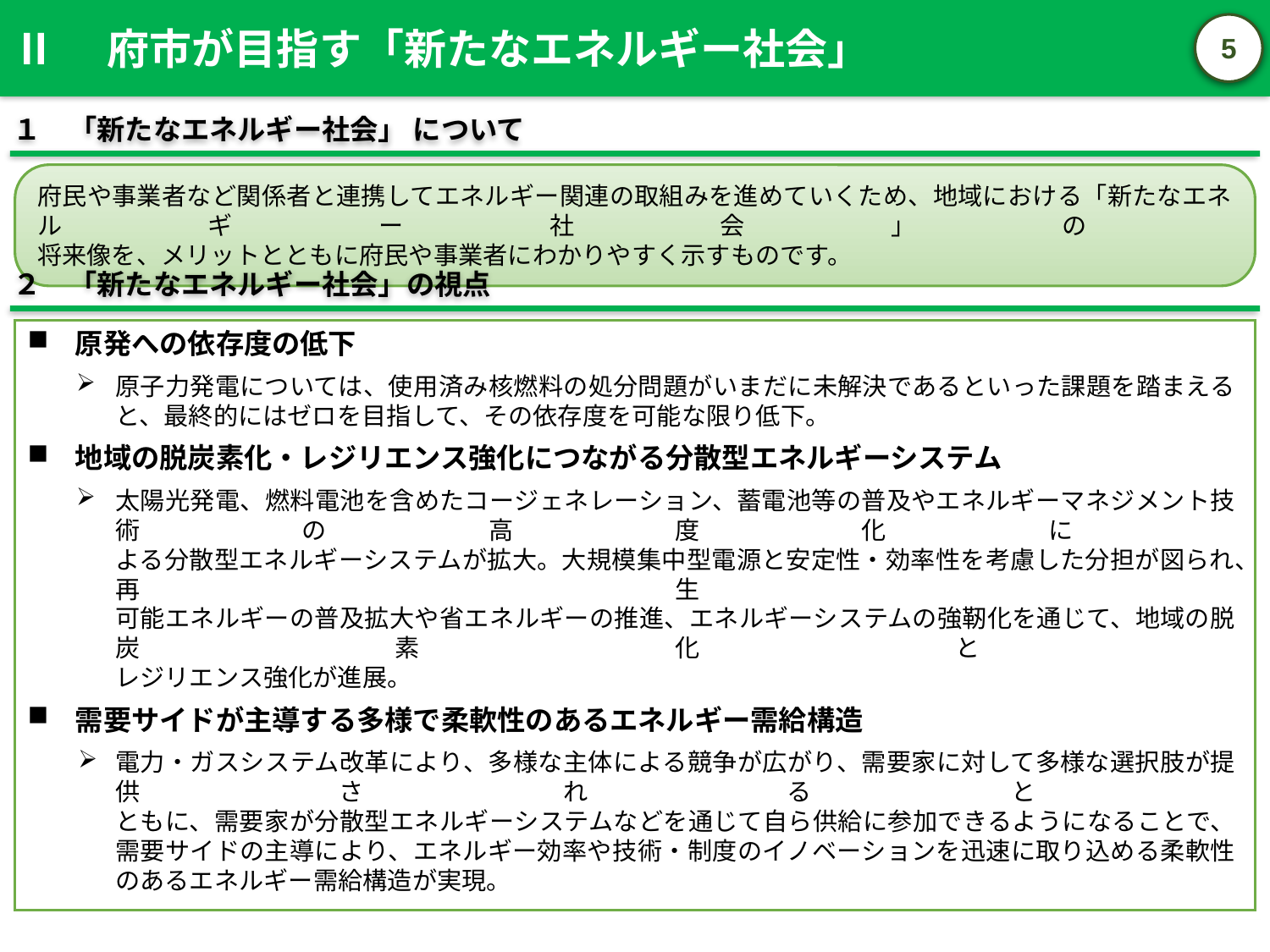

Ⅱ　府市が目指す「新たなエネルギー社会」
5
１　「新たなエネルギー社会」 について

府民や事業者など関係者と連携してエネルギー関連の取組みを進めていくため、地域における「新たなエネルギー社会」の
将来像を、メリットとともに府民や事業者にわかりやすく示すものです。
２　「新たなエネルギー社会」の視点

原発への依存度の低下
原子力発電については、使用済み核燃料の処分問題がいまだに未解決であるといった課題を踏まえると、最終的にはゼロを目指して、その依存度を可能な限り低下。
地域の脱炭素化・レジリエンス強化につながる分散型エネルギーシステム
太陽光発電、燃料電池を含めたコージェネレーション、蓄電池等の普及やエネルギーマネジメント技術の高度化に
よる分散型エネルギーシステムが拡大。大規模集中型電源と安定性・効率性を考慮した分担が図られ、再生
可能エネルギーの普及拡大や省エネルギーの推進、エネルギーシステムの強靭化を通じて、地域の脱炭素化と
レジリエンス強化が進展。
需要サイドが主導する多様で柔軟性のあるエネルギー需給構造
電力・ガスシステム改革により、多様な主体による競争が広がり、需要家に対して多様な選択肢が提供されると
ともに、需要家が分散型エネルギーシステムなどを通じて自ら供給に参加できるようになることで、需要サイドの主導により、エネルギー効率や技術・制度のイノベーションを迅速に取り込める柔軟性のあるエネルギー需給構造が実現。